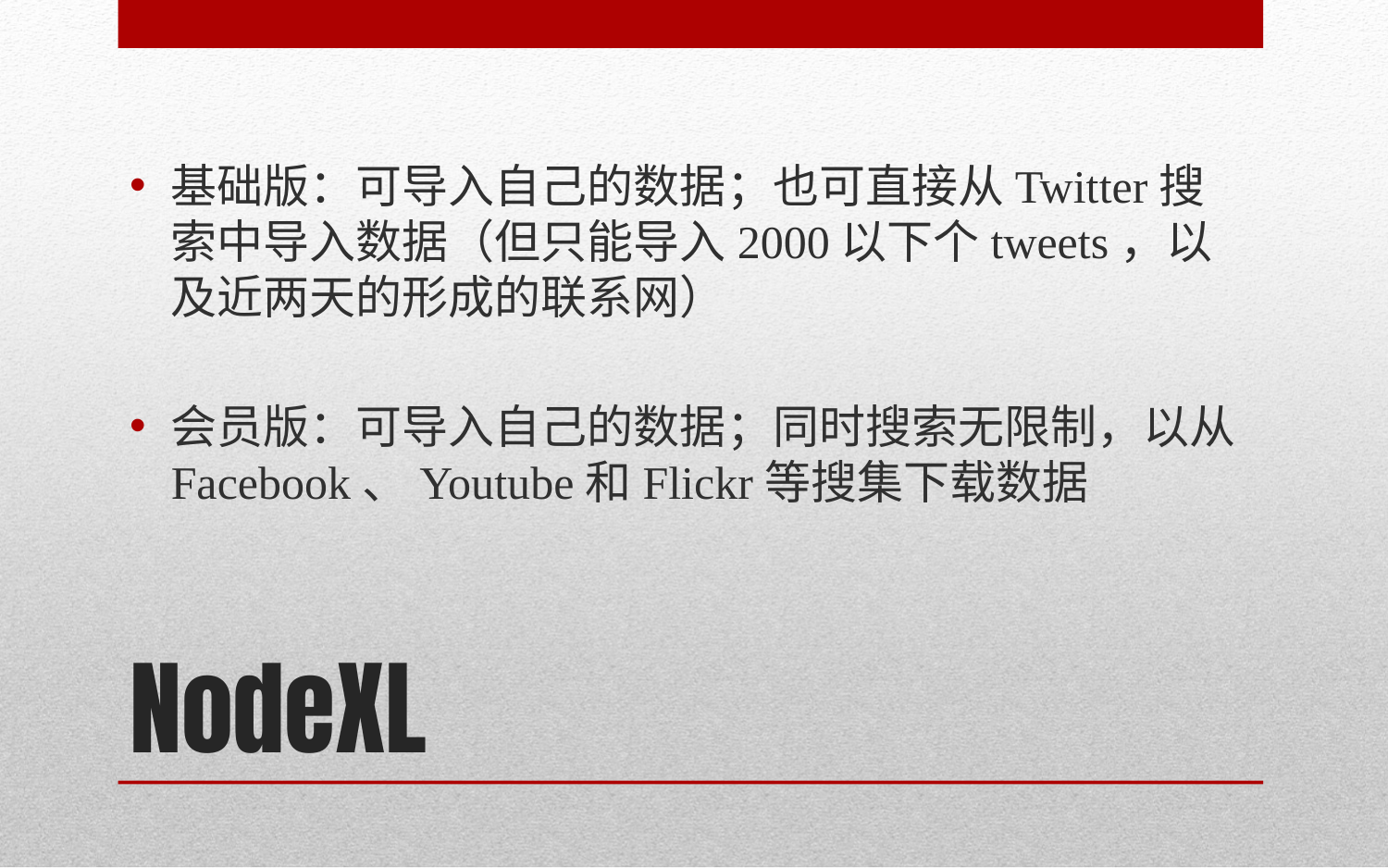

基础版：可导入自己的数据；也可直接从Twitter搜索中导入数据（但只能导入2000以下个tweets，以及近两天的形成的联系网）

会员版：可导入自己的数据；同时搜索无限制，以从Facebook、Youtube和Flickr等搜集下载数据
# NodeXL